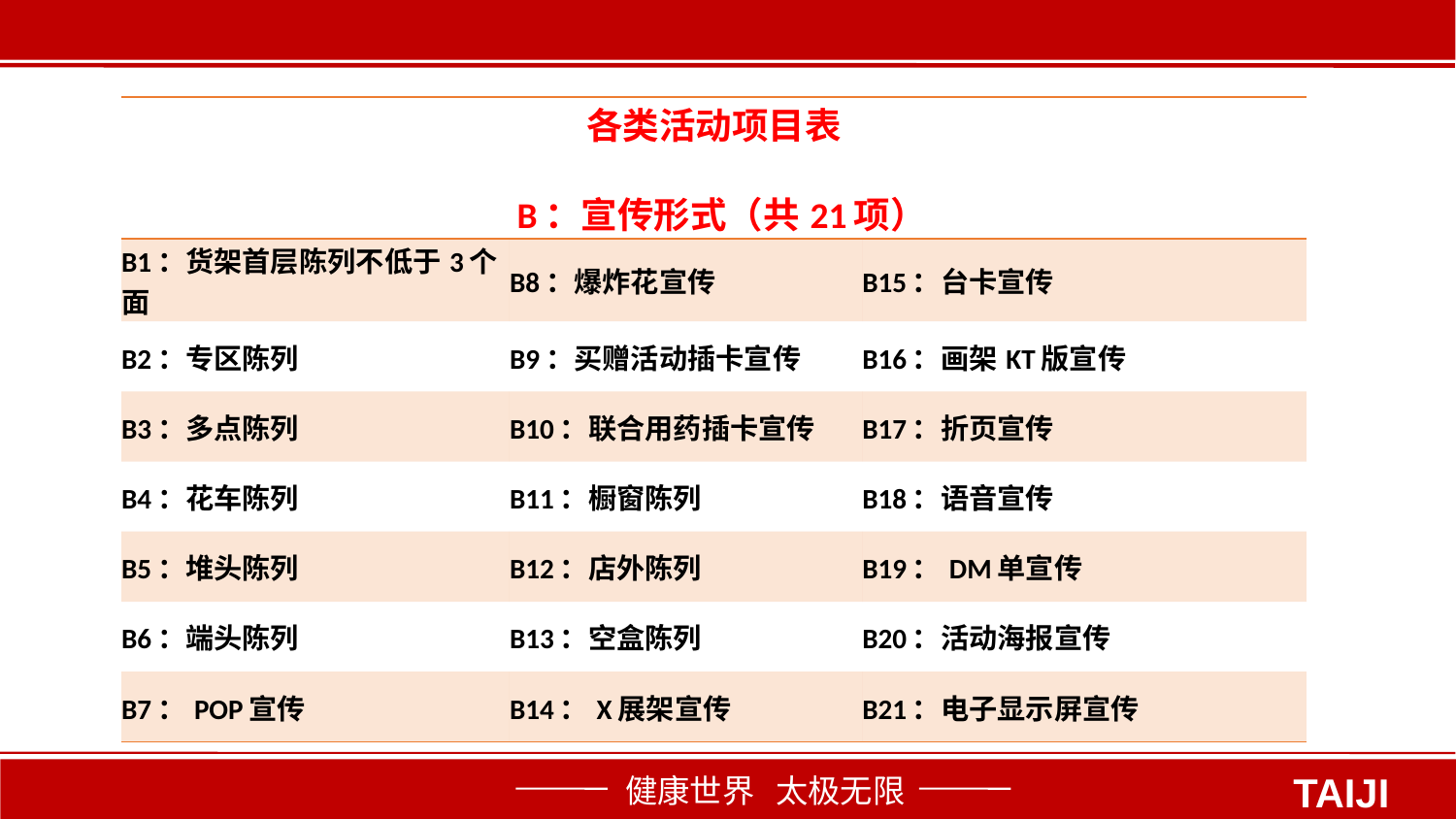

| 各类活动项目表 B：宣传形式（共21项） |  |  |
| --- | --- | --- |
| B1：货架首层陈列不低于3个面 | B8：爆炸花宣传 | B15：台卡宣传 |
| B2：专区陈列 | B9：买赠活动插卡宣传 | B16：画架KT版宣传 |
| B3：多点陈列 | B10：联合用药插卡宣传 | B17：折页宣传 |
| B4：花车陈列 | B11：橱窗陈列 | B18：语音宣传 |
| B5：堆头陈列 | B12：店外陈列 | B19：DM单宣传 |
| B6：端头陈列 | B13：空盒陈列 | B20：活动海报宣传 |
| B7：POP宣传 | B14：X展架宣传 | B21：电子显示屏宣传 |